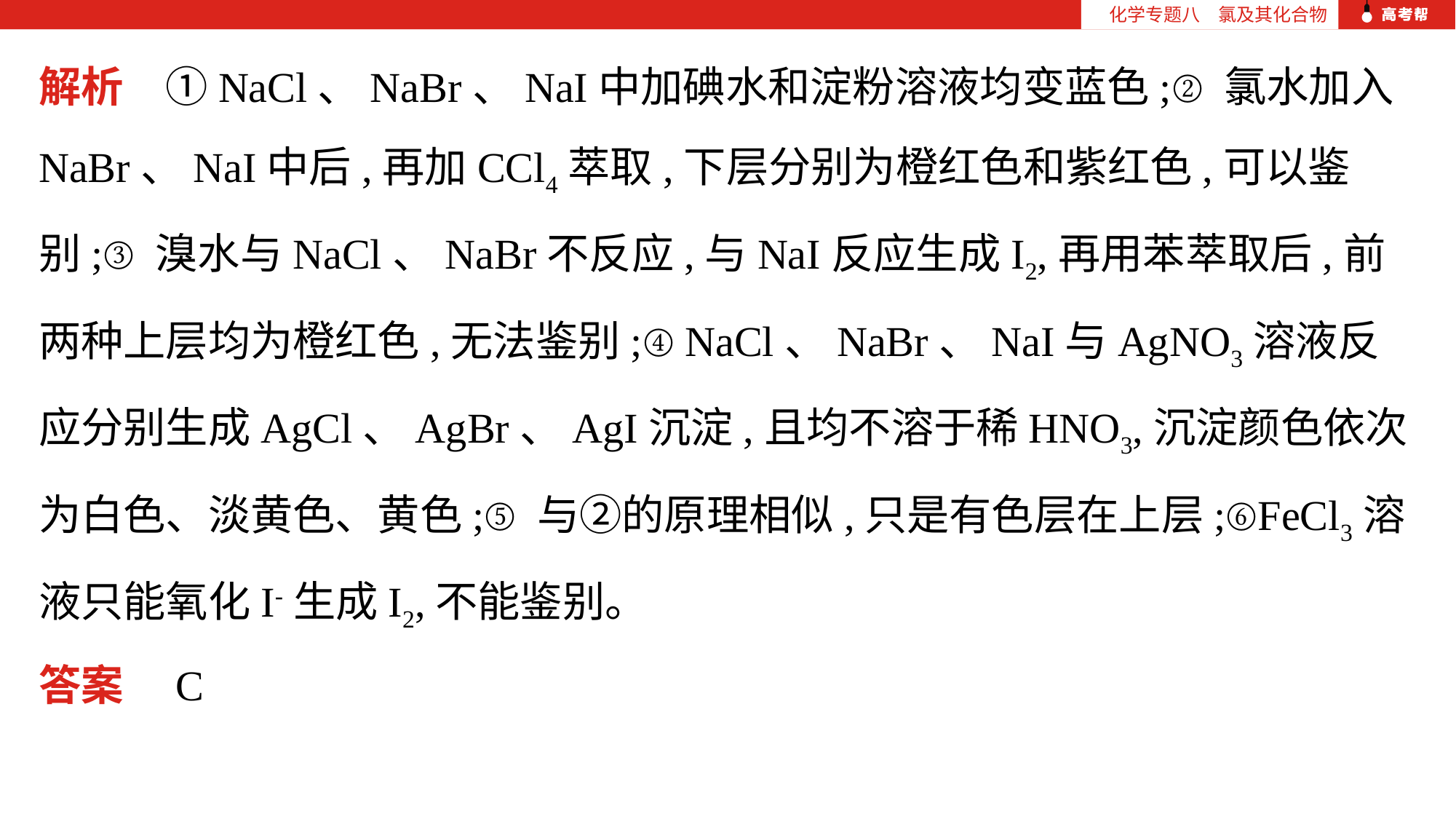

化学专题八　氯及其化合物

解析　①NaCl、NaBr、NaI中加碘水和淀粉溶液均变蓝色;②氯水加入NaBr、NaI中后,再加CCl4萃取,下层分别为橙红色和紫红色,可以鉴别;③溴水与NaCl、NaBr不反应,与NaI反应生成I2,再用苯萃取后,前两种上层均为橙红色,无法鉴别;④NaCl、NaBr、NaI与AgNO3溶液反应分别生成AgCl、AgBr、AgI沉淀,且均不溶于稀HNO3,沉淀颜色依次为白色、淡黄色、黄色;⑤与②的原理相似,只是有色层在上层;⑥FeCl3溶液只能氧化I-生成I2,不能鉴别。
答案　C